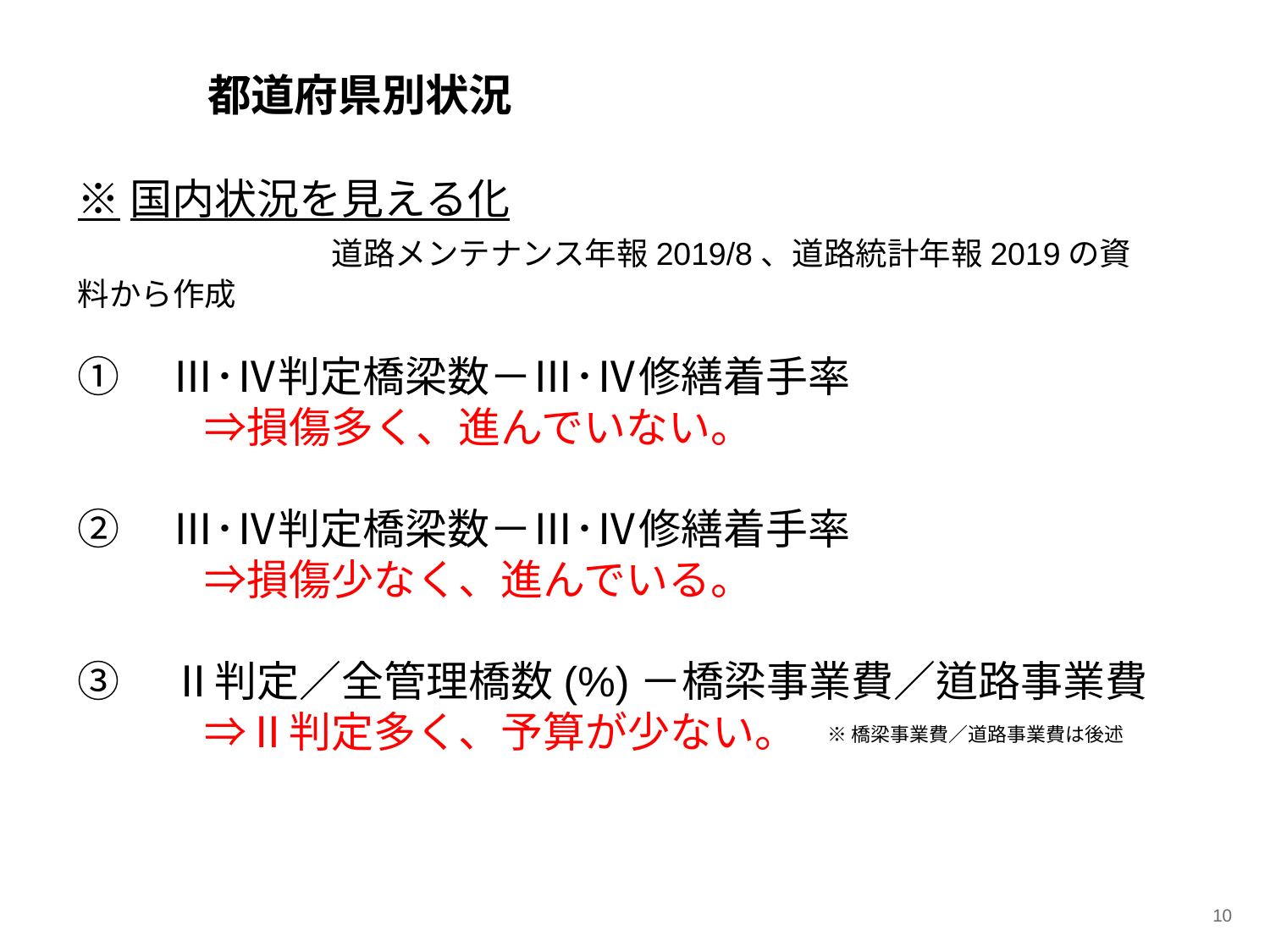

都道府県別状況
※国内状況を見える化
　　　　　　道路メンテナンス年報2019/8、道路統計年報2019の資料から作成

①　Ⅲ･Ⅳ判定橋梁数－Ⅲ･Ⅳ修繕着手率
　　　⇒損傷多く、進んでいない。

②　Ⅲ･Ⅳ判定橋梁数－Ⅲ･Ⅳ修繕着手率
　　　⇒損傷少なく、進んでいる。

③　Ⅱ判定／全管理橋数(%)－橋梁事業費／道路事業費
　　　⇒Ⅱ判定多く、予算が少ない。

※橋梁事業費／道路事業費は後述
10